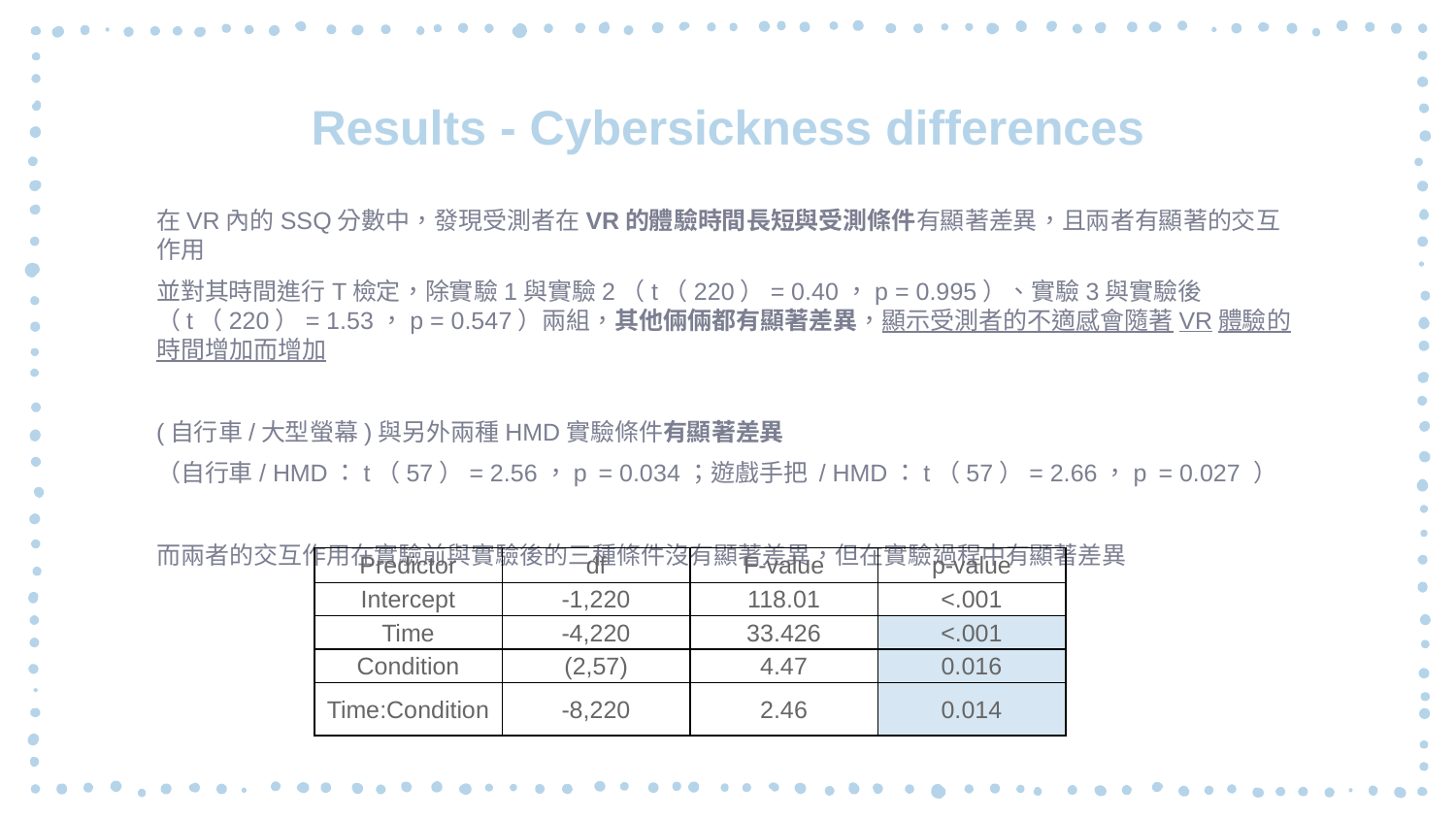

# Results - Cybersickness differences
在VR內的SSQ分數中，發現受測者在VR的體驗時間長短與受測條件有顯著差異，且兩者有顯著的交互作用
並對其時間進行T檢定，除實驗1與實驗2（t（220）= 0.40，p = 0.995）、實驗3與實驗後（t（220）= 1.53，p = 0.547）兩組，其他倆倆都有顯著差異，顯示受測者的不適感會隨著VR體驗的時間增加而增加

(自行車/大型螢幕)與另外兩種HMD實驗條件有顯著差異
（自行車/ HMD：t（57）= 2.56，p  = 0.034；遊戲手把 / HMD：t（57）= 2.66，p  = 0.027 ）

而兩者的交互作用在實驗前與實驗後的三種條件沒有顯著差異，但在實驗過程中有顯著差異
| Predictor | df | F-value | p-value |
| --- | --- | --- | --- |
| Intercept | -1,220 | 118.01 | <.001 |
| Time | -4,220 | 33.426 | <.001 |
| Condition | (2,57) | 4.47 | 0.016 |
| Time:Condition | -8,220 | 2.46 | 0.014 |